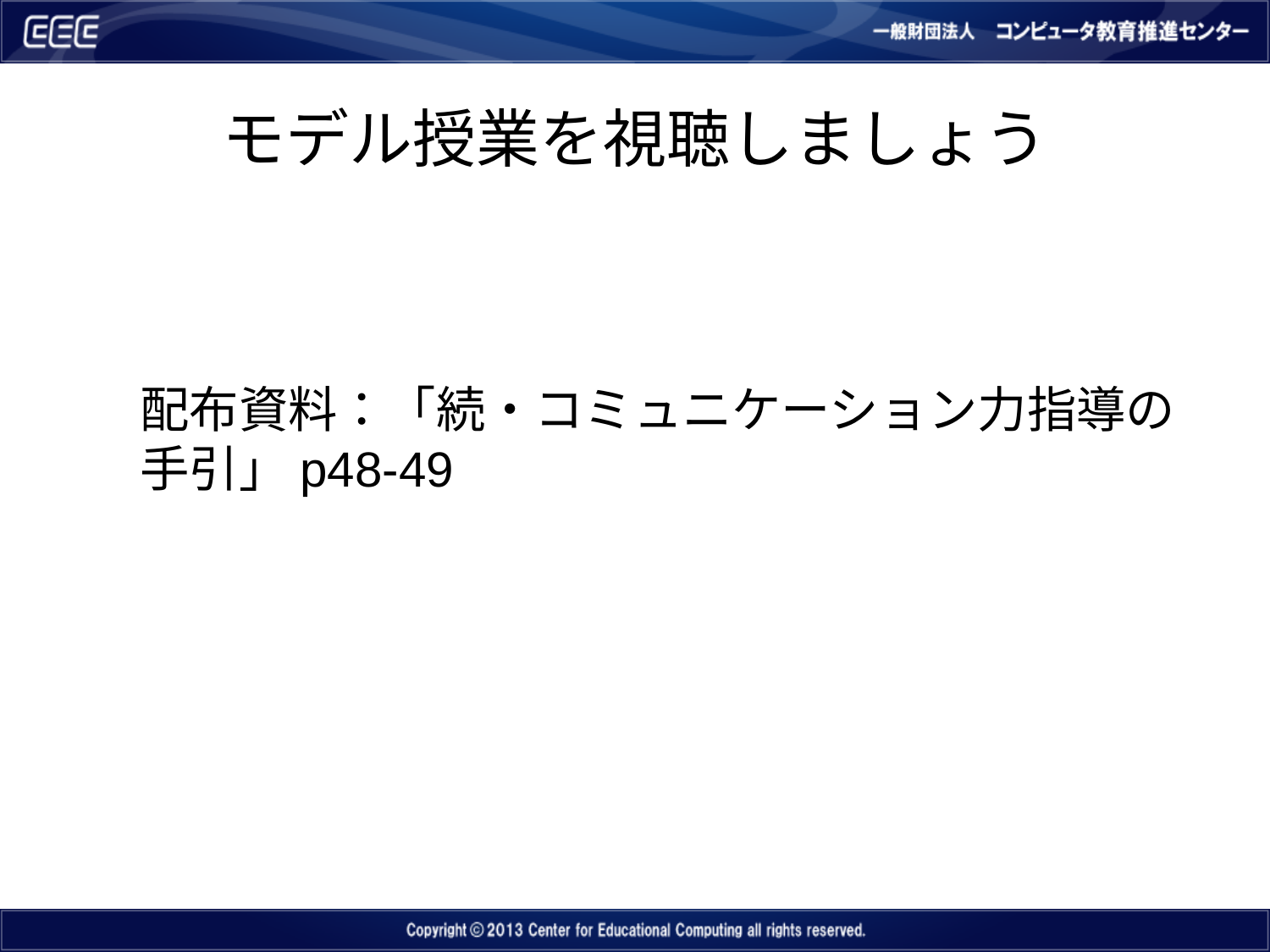

# モデル授業を視聴しましょう
配布資料：「続・コミュニケーション力指導の手引」p48-49